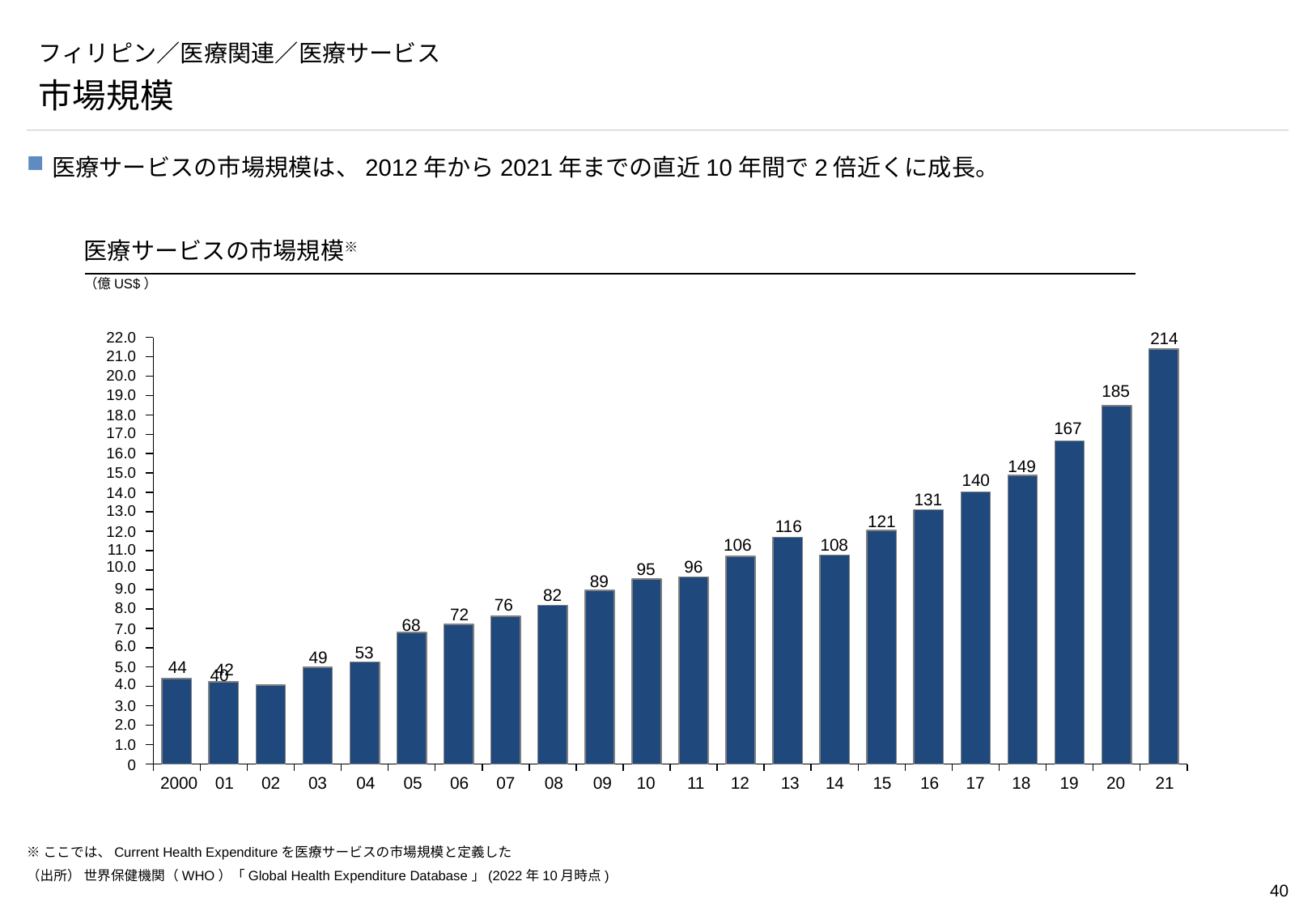

# フィリピン／医療関連／医療サービス
市場規模
医療サービスの市場規模は、2012年から2021年までの直近10年間で2倍近くに成長。
医療サービスの市場規模※
（億US$）

### Chart

| Category |  |
|---|---|
22.0
214
21.0
20.0
185
19.0
18.0
167
17.0
16.0
149
15.0
140
14.0
131
13.0
121
116
12.0
106
108
11.0
10.0
96
95
89
9.0
82
76
8.0
72
68
7.0
6.0
53
49
5.0
44
42
40
4.0
3.0
2.0
1.0
0
2000
01
02
03
04
05
06
07
08
09
10
11
12
13
14
15
16
17
18
19
20
21
※ここでは、Current Health Expenditureを医療サービスの市場規模と定義した
（出所） 世界保健機関（WHO）「Global Health Expenditure Database」(2022年10月時点)